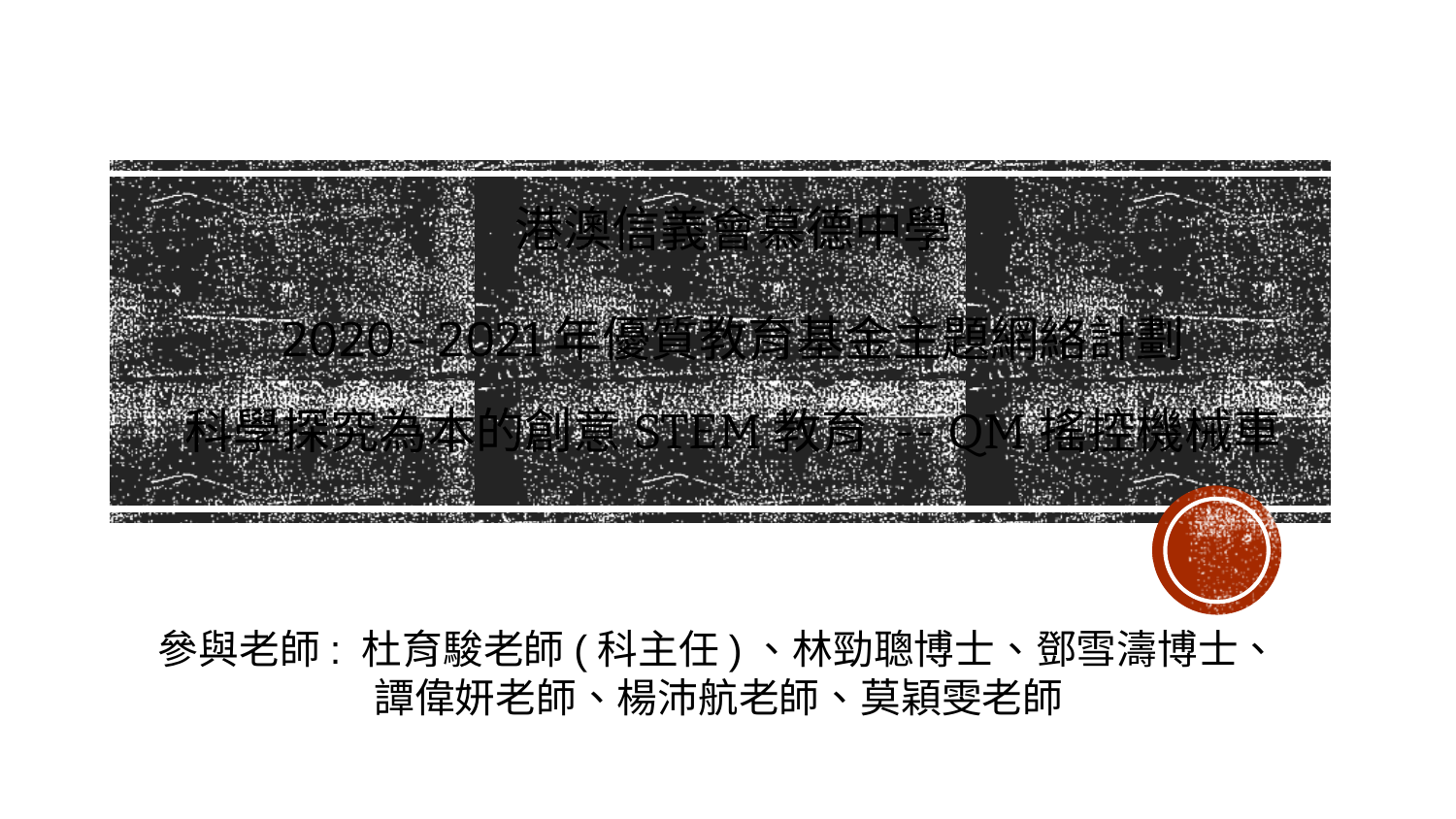

港澳信義會慕德中學

2020 - 2021年優質教育基金主題網絡計劃

科學探究為本的創意STEM教育 -- QM搖控機械車

參與老師: 杜育駿老師(科主任)、林勁聰博士、鄧雪濤博士、
譚偉妍老師、楊沛航老師、莫穎雯老師